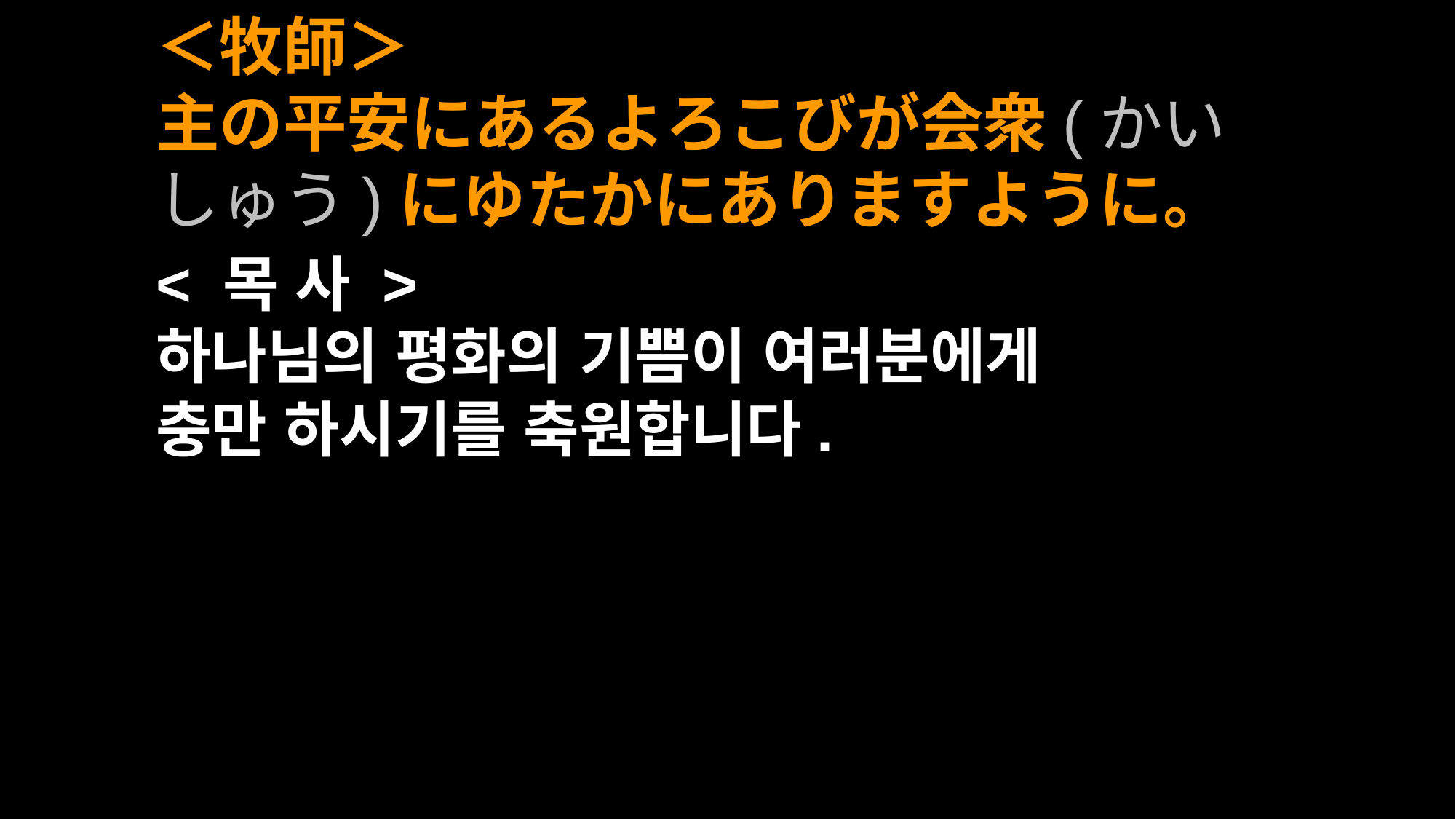

＜牧師＞
主の平安にあるよろこびが会衆(かいしゅう)にゆたかにありますように。
< 목 사 >
하나님의 평화의 기쁨이 여러분에게
충만 하시기를 축원합니다.